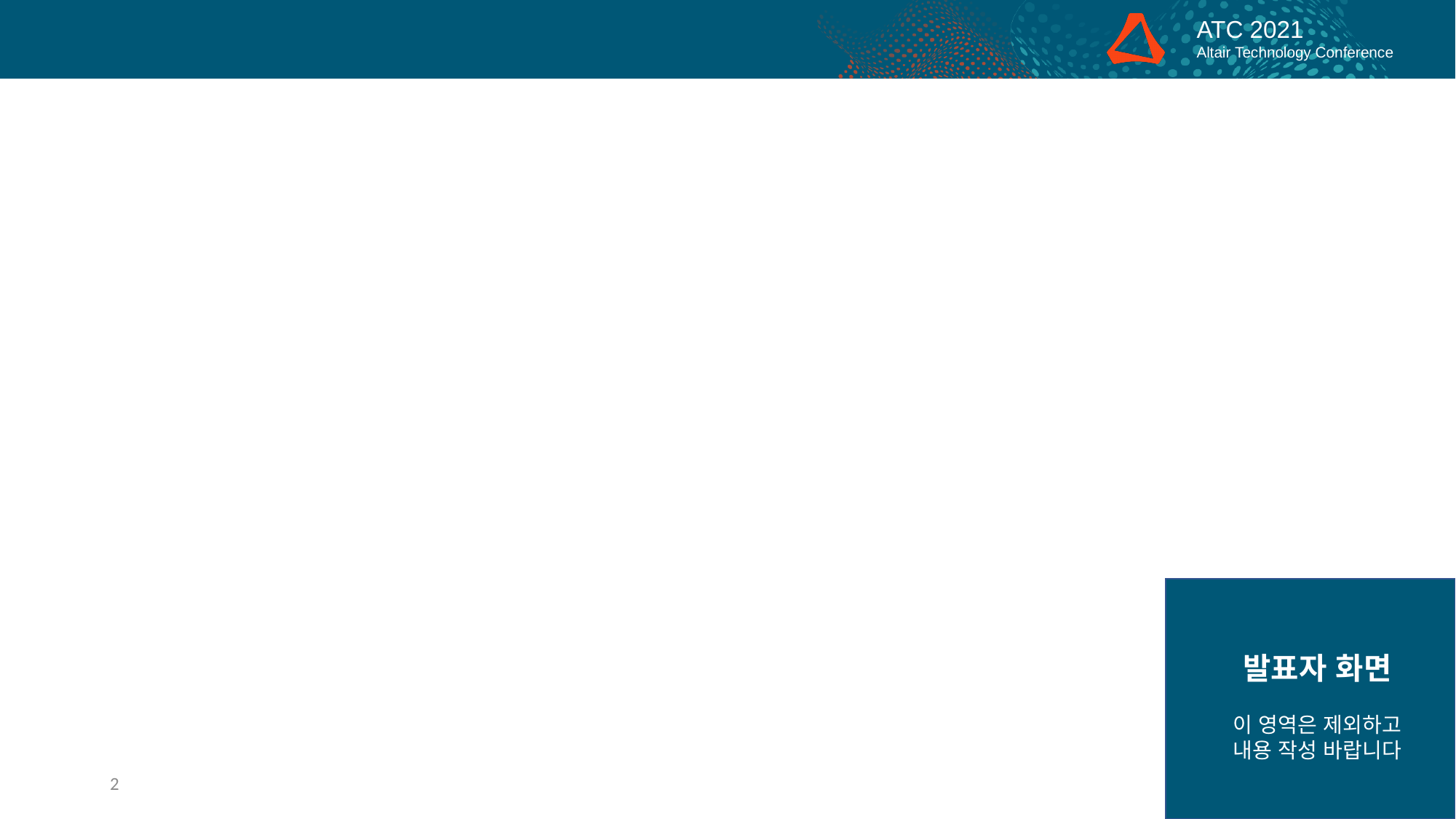

#

발표자 화면

이 영역은 제외하고
내용 작성 바랍니다